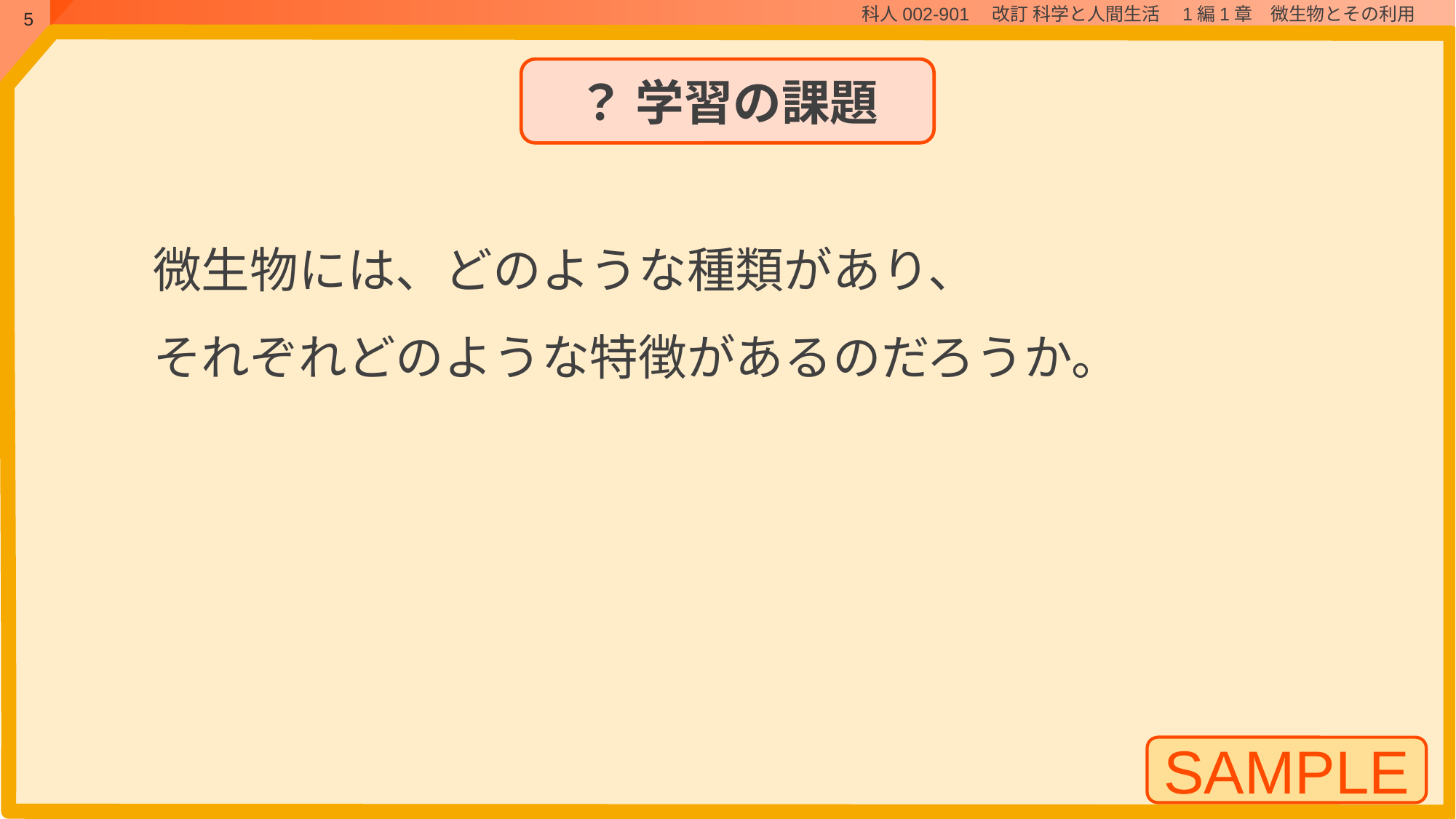

微生物には、どのような種類があり、
それぞれどのような特徴があるのだろうか。